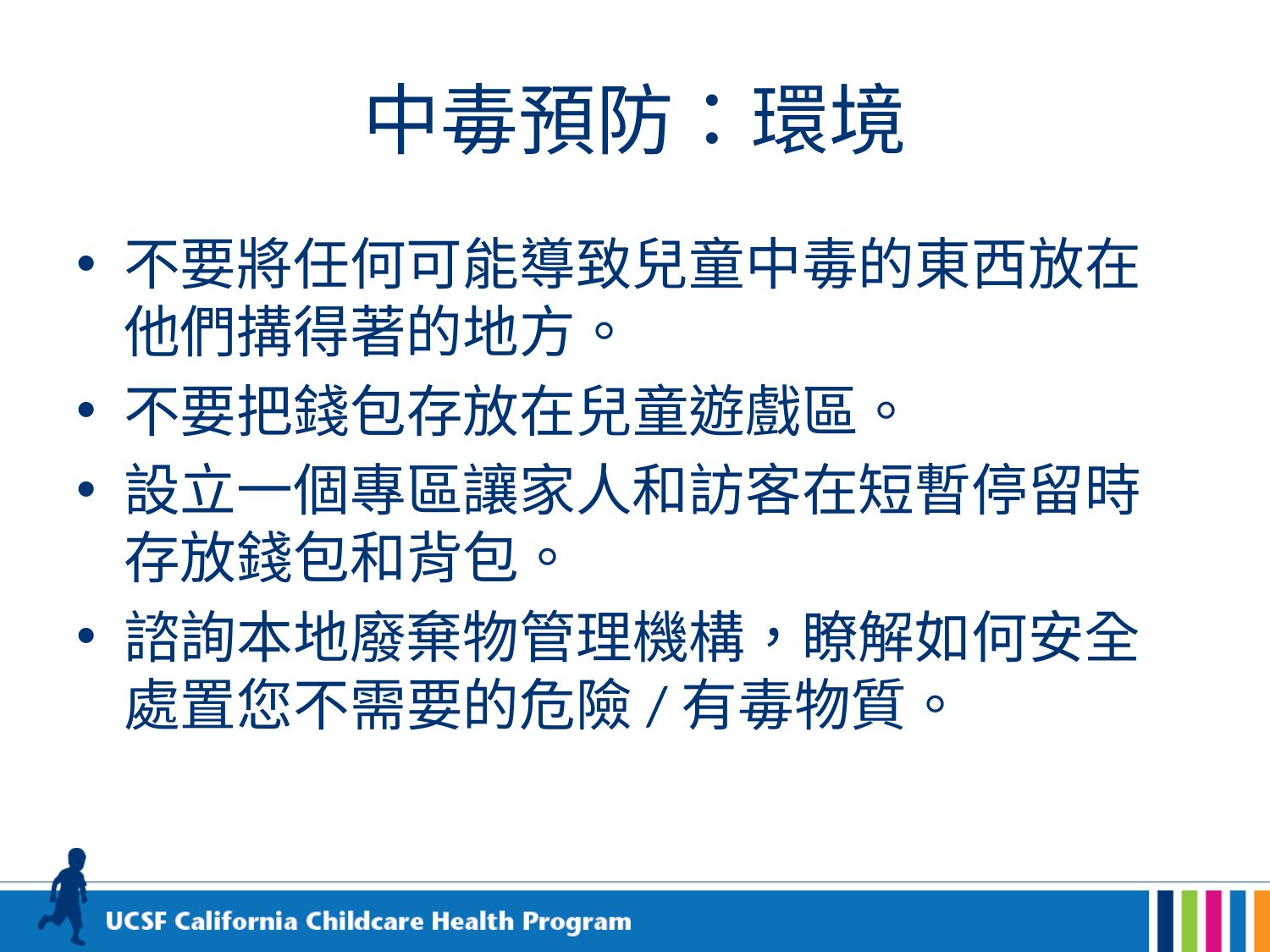

# 中毒預防：環境
不要將任何可能導致兒童中毒的東西放在他們搆得著的地方。
不要把錢包存放在兒童遊戲區。
設立一個專區讓家人和訪客在短暫停留時存放錢包和背包。
諮詢本地廢棄物管理機構，瞭解如何安全處置您不需要的危險/有毒物質。